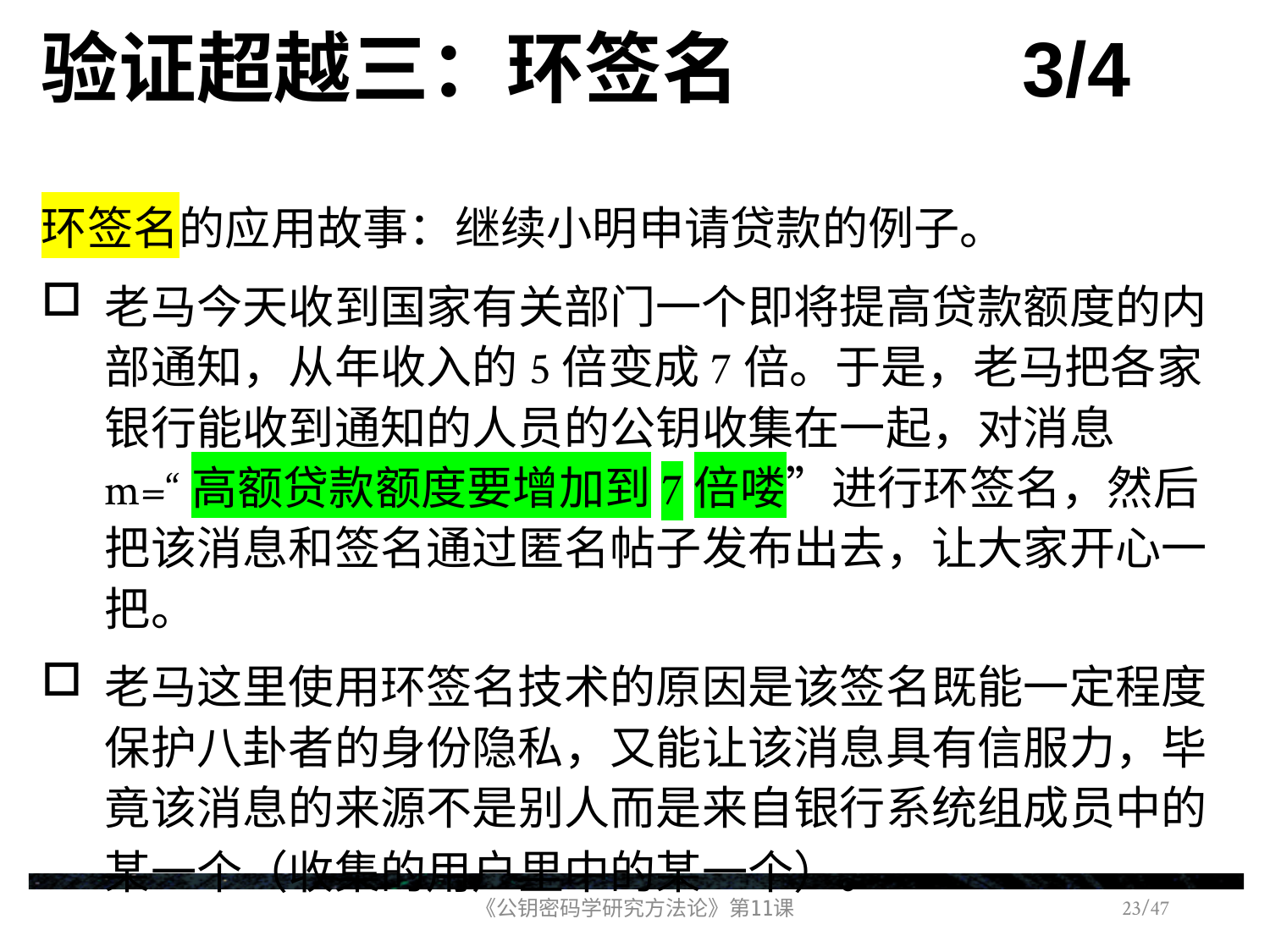

# 验证超越三：环签名               3/4
环签名的应用故事：继续小明申请贷款的例子。
老马今天收到国家有关部门一个即将提高贷款额度的内部通知，从年收入的5倍变成7倍。于是，老马把各家银行能收到通知的人员的公钥收集在一起，对消息m=“高额贷款额度要增加到7倍喽”进行环签名，然后把该消息和签名通过匿名帖子发布出去，让大家开心一把。
老马这里使用环签名技术的原因是该签名既能一定程度保护八卦者的身份隐私，又能让该消息具有信服力，毕竟该消息的来源不是别人而是来自银行系统组成员中的某一个（收集的用户里中的某一个）。
《公钥密码学研究方法论》第11课
23/47